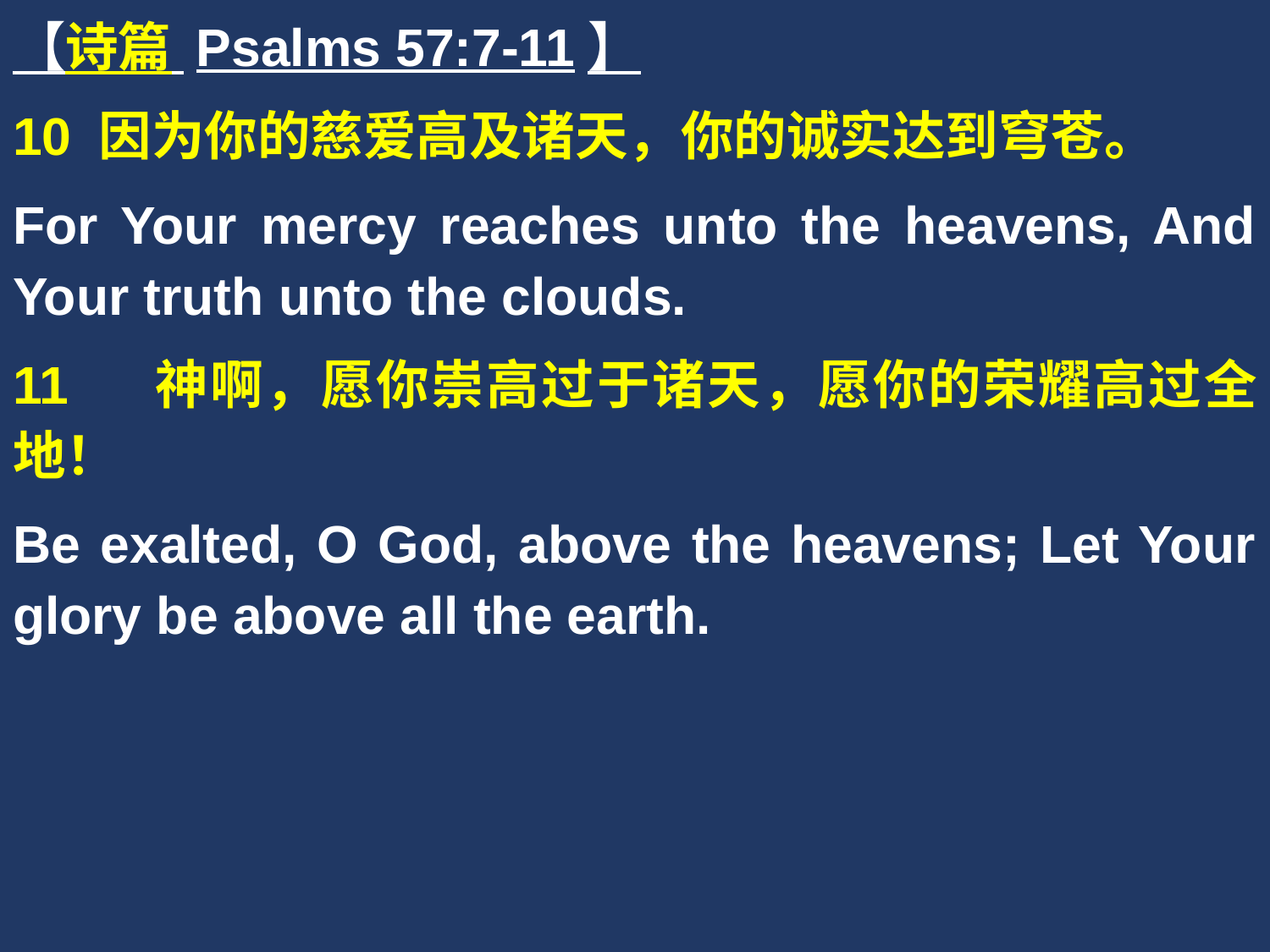

【诗篇 Psalms 57:7-11】
10 因为你的慈爱高及诸天，你的诚实达到穹苍。
For Your mercy reaches unto the heavens, And Your truth unto the clouds.
11 　神啊，愿你崇高过于诸天，愿你的荣耀高过全地！
Be exalted, O God, above the heavens; Let Your glory be above all the earth.